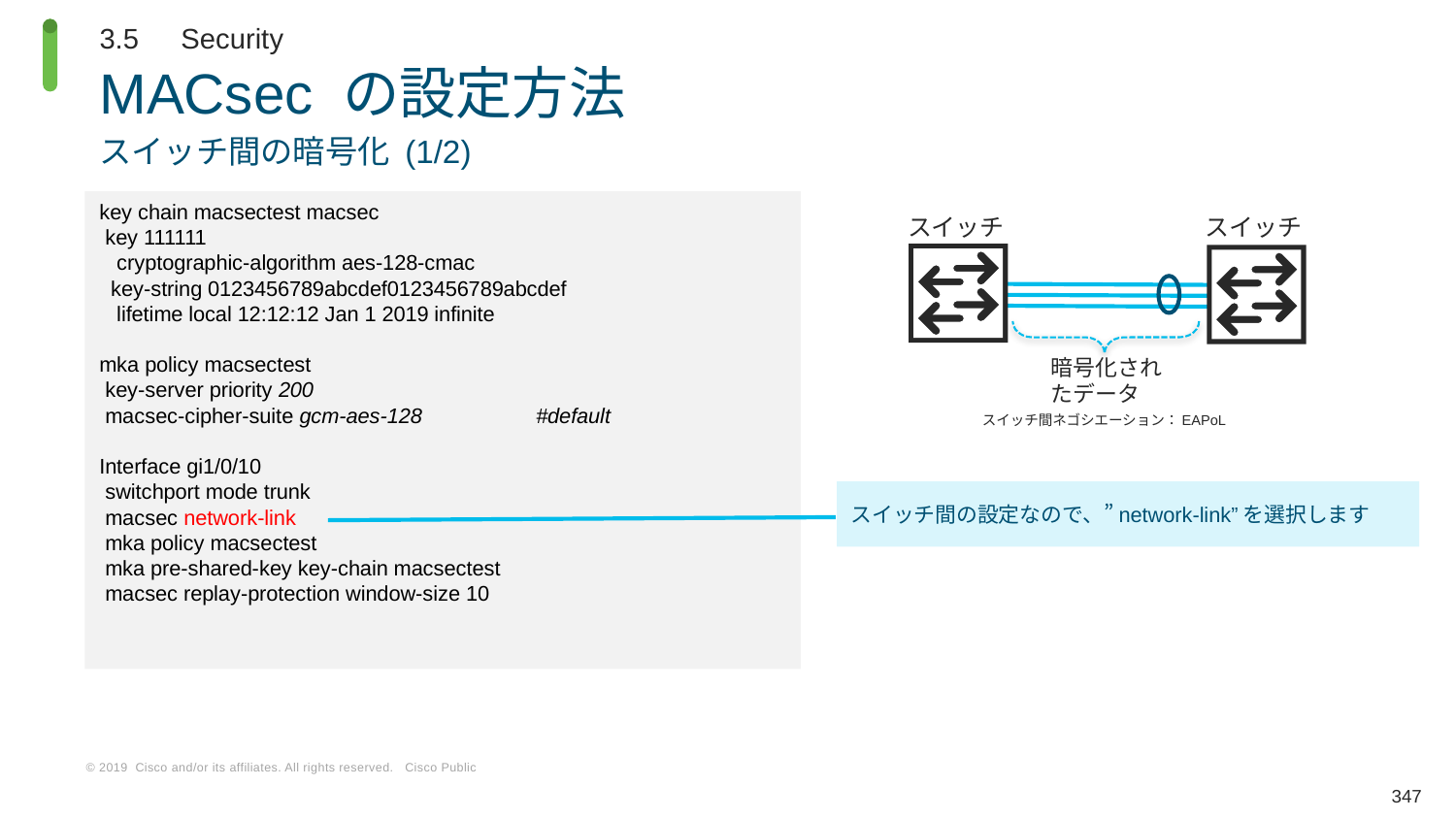

3.5　Security
# MACsec の設定方法
スイッチ間の暗号化 (1/2)

key chain macsectest macsec
 key 111111
   cryptographic-algorithm aes-128-cmac
  key-string 0123456789abcdef0123456789abcdef
   lifetime local 12:12:12 Jan 1 2019 infinite
mka policy macsectest
 key-server priority 200
 macsec-cipher-suite gcm-aes-128	#default

Interface gi1/0/10
 switchport mode trunk
 macsec network-link
 mka policy macsectest
 mka pre-shared-key key-chain macsectest
 macsec replay-protection window-size 10

スイッチ
スイッチ

暗号化されたデータ
スイッチ間ネゴシエーション：EAPoL
スイッチ間の設定なので、”network-link”を選択します
347